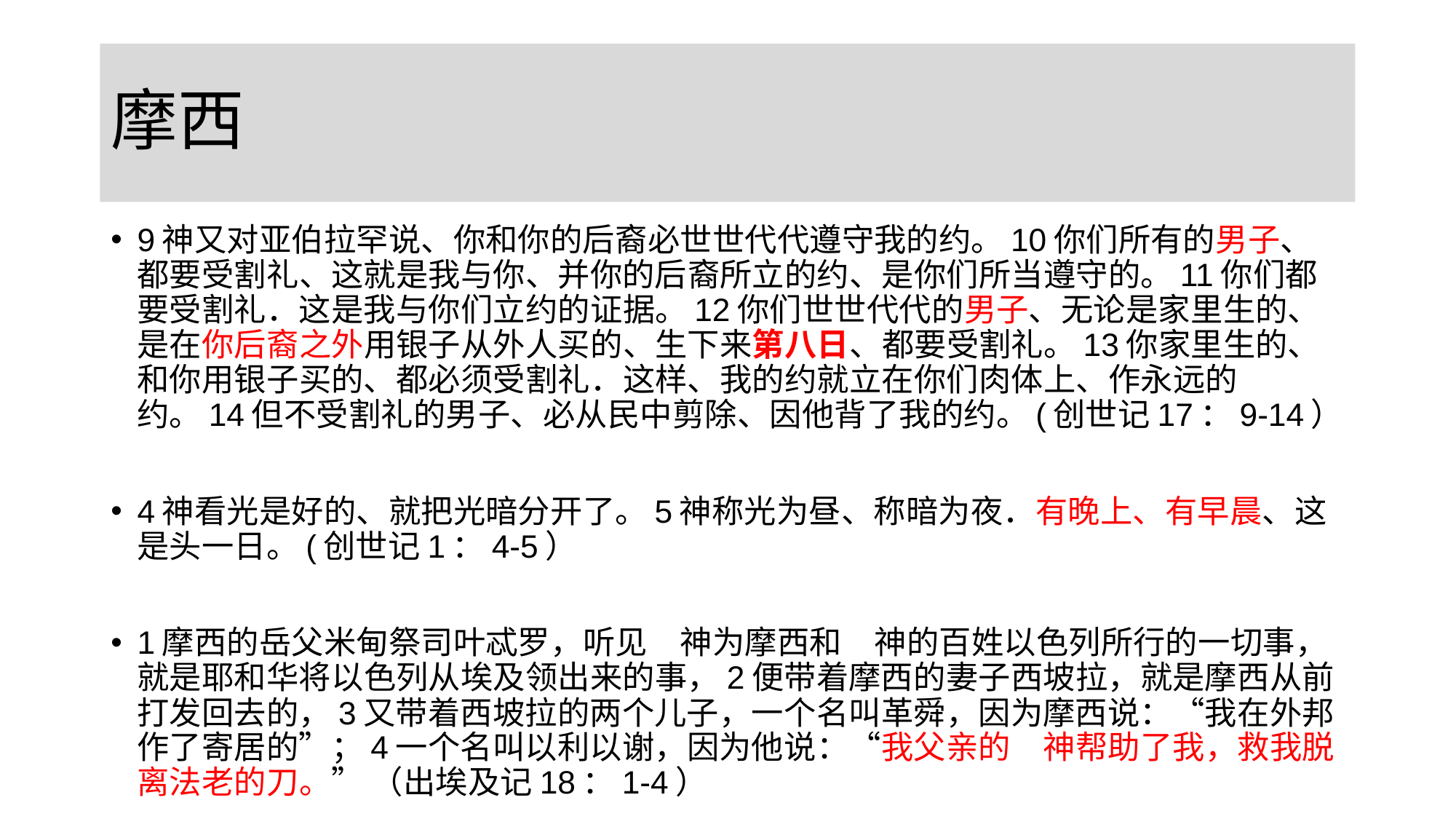

# 摩西
9神又对亚伯拉罕说、你和你的后裔必世世代代遵守我的约。10你们所有的男子、都要受割礼、这就是我与你、并你的后裔所立的约、是你们所当遵守的。11你们都要受割礼．这是我与你们立约的证据。12你们世世代代的男子、无论是家里生的、是在你后裔之外用银子从外人买的、生下来第八日、都要受割礼。13你家里生的、和你用银子买的、都必须受割礼．这样、我的约就立在你们肉体上、作永远的约。14但不受割礼的男子、必从民中剪除、因他背了我的约。(创世记17：9-14）

4神看光是好的、就把光暗分开了。5神称光为昼、称暗为夜．有晚上、有早晨、这是头一日。(创世记1：4-5）

1摩西的岳父米甸祭司叶忒罗，听见　神为摩西和　神的百姓以色列所行的一切事，就是耶和华将以色列从埃及领出来的事，2便带着摩西的妻子西坡拉，就是摩西从前打发回去的，3又带着西坡拉的两个儿子，一个名叫革舜，因为摩西说：“我在外邦作了寄居的”；4一个名叫以利以谢，因为他说：“我父亲的　神帮助了我，救我脱离法老的刀。” （出埃及记18：1-4）